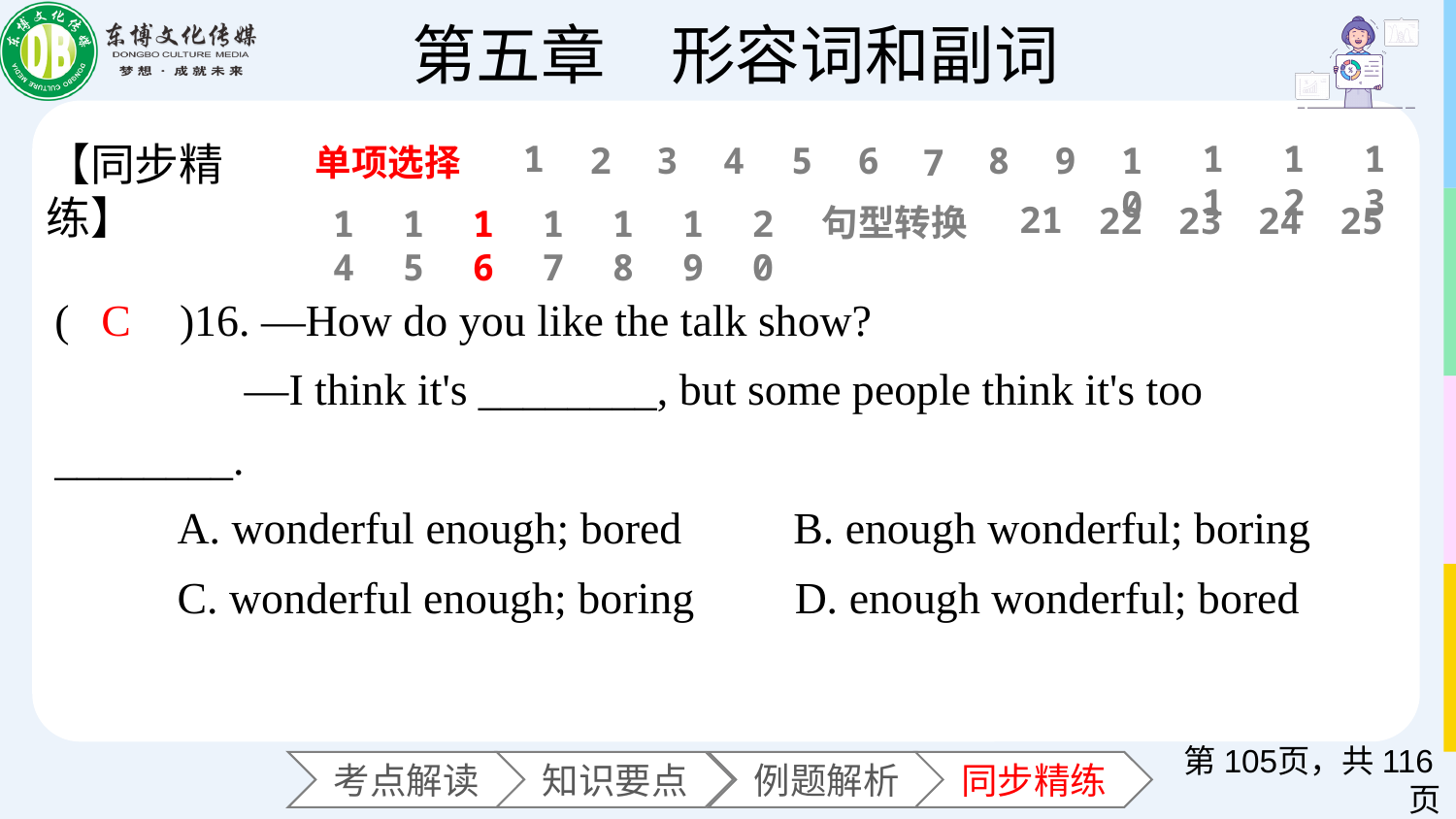

11
12
13
1
【同步精练】
6
2
3
4
5
8
9
10
7
单项选择
21
22
23
24
25
句型转换
14
15
16
17
18
19
20
(　　)16. —How do you like the talk show?
                 —I think it's ________, but some people think it's too ________.
           A. wonderful enough; bored          B. enough wonderful; boring
           C. wonderful enough; boring         D. enough wonderful; bored
C
第105页，共116页